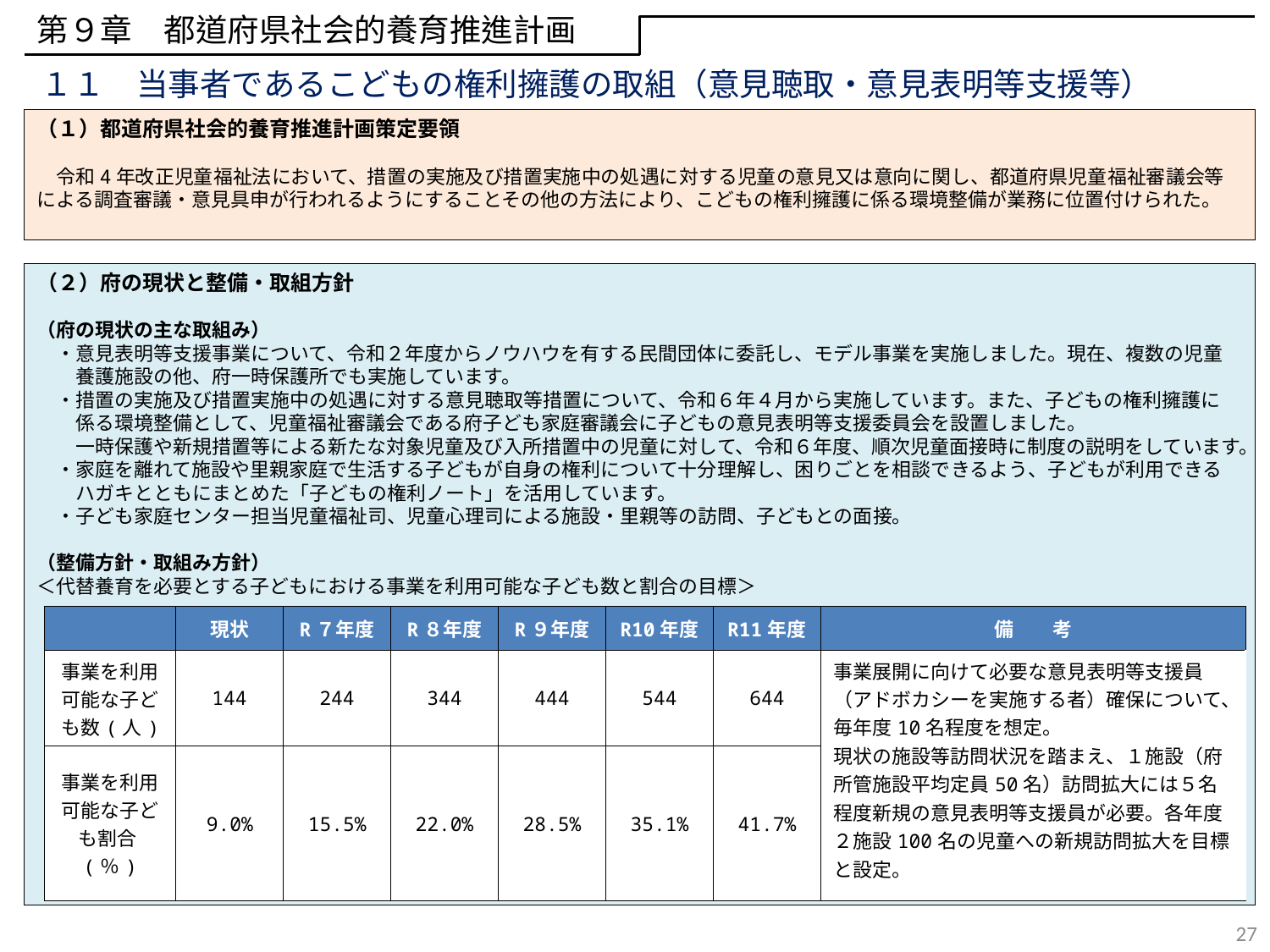

第９章　都道府県社会的養育推進計画
１１　当事者であるこどもの権利擁護の取組（意見聴取・意見表明等支援等）
（１）都道府県社会的養育推進計画策定要領

　令和4年改正児童福祉法において、措置の実施及び措置実施中の処遇に対する児童の意見又は意向に関し、都道府県児童福祉審議会等による調査審議・意見具申が行われるようにすることその他の方法により、こどもの権利擁護に係る環境整備が業務に位置付けられた。

（２）府の現状と整備・取組方針

（府の現状の主な取組み）
　・意見表明等支援事業について、令和２年度からノウハウを有する民間団体に委託し、モデル事業を実施しました。現在、複数の児童
　　養護施設の他、府一時保護所でも実施しています。
　・措置の実施及び措置実施中の処遇に対する意見聴取等措置について、令和６年４月から実施しています。また、子どもの権利擁護に
　　係る環境整備として、児童福祉審議会である府子ども家庭審議会に子どもの意見表明等支援委員会を設置しました。
　　一時保護や新規措置等による新たな対象児童及び入所措置中の児童に対して、令和６年度、順次児童面接時に制度の説明をしています。
　・家庭を離れて施設や里親家庭で生活する子どもが自身の権利について十分理解し、困りごとを相談できるよう、子どもが利用できる
　　ハガキとともにまとめた「子どもの権利ノート」を活用しています。
　・子ども家庭センター担当児童福祉司、児童心理司による施設・里親等の訪問、子どもとの面接。

（整備方針・取組み方針）
＜代替養育を必要とする子どもにおける事業を利用可能な子ども数と割合の目標＞

|  | 現状 | R７年度 | R８年度 | R９年度 | R10年度 | R11年度 | 備　　考 |
| --- | --- | --- | --- | --- | --- | --- | --- |
| 事業を利用可能な子ども数(人) | 144 | 244 | 344 | 444 | 544 | 644 | 事業展開に向けて必要な意見表明等支援員（アドボカシーを実施する者）確保について、毎年度10名程度を想定。 現状の施設等訪問状況を踏まえ、１施設（府所管施設平均定員50名）訪問拡大には５名程度新規の意見表明等支援員が必要。各年度２施設100名の児童への新規訪問拡大を目標と設定。 |
| 事業を利用可能な子ども割合(％) | 9.0% | 15.5% | 22.0% | 28.5% | 35.1% | 41.7% | 事業展開に向けて必要なアドボケイト（アドボカシーを実施する者）確保について、毎年度１０名程度を想定。 現状の施設等訪問状況を踏まえ、１施設（府所管施設平均定員５０名）訪問拡大には５名程度新規アドボケイトが必要。各年度２施設１００名の児童への新規訪問拡大を目標と設定。 |
27